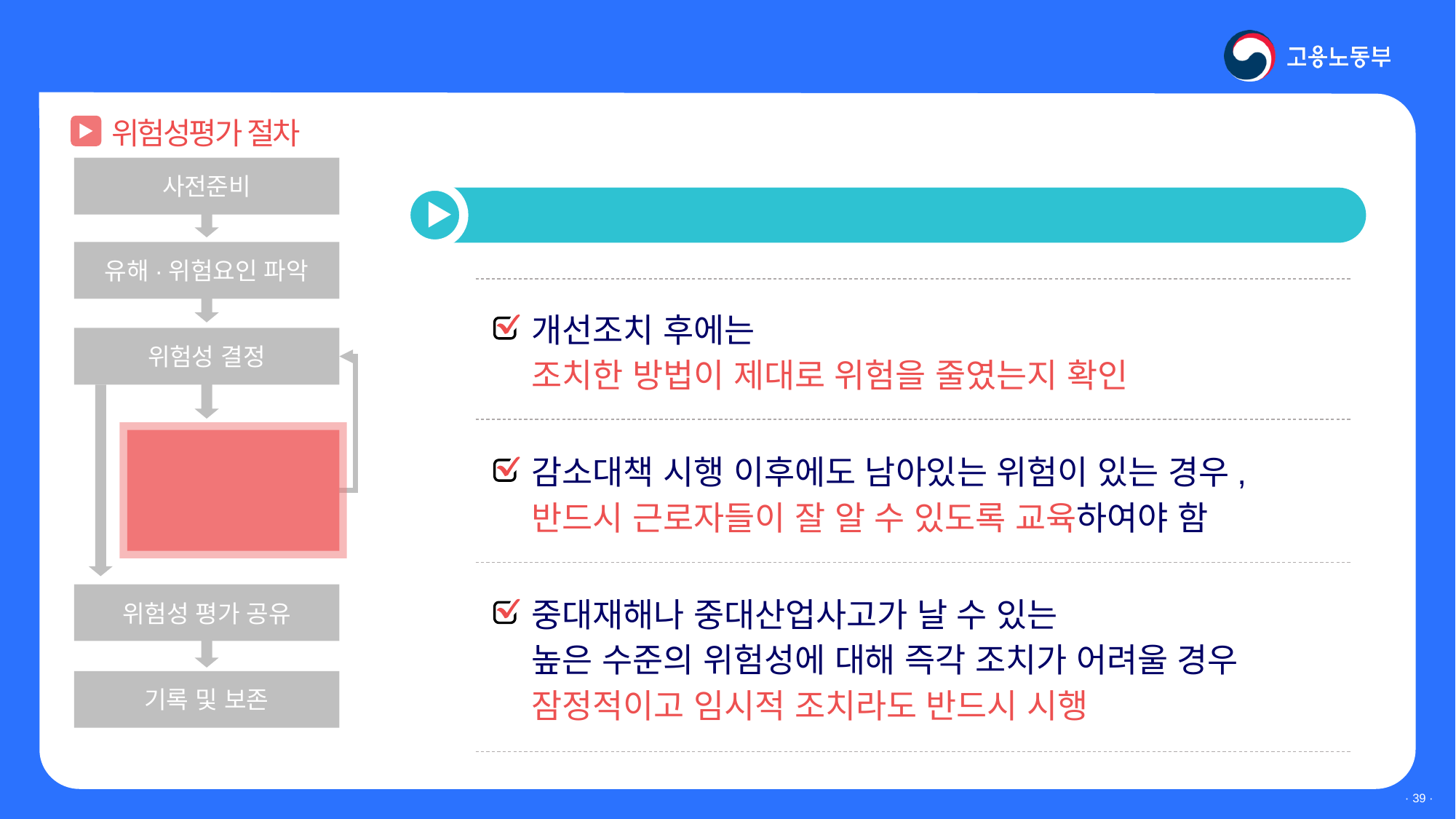

Ⅲ. 위험성평가 실시는 어떻게?
위험성평가 절차

사전준비

유해·위험요인 파악

위험성 결정

위험성 감소대책
수립 및 실행
위험성 평가 공유

기록 및 보존

      위험성이 높은 것부터 즉각적인 개선조치 실시

개선조치 후에는
조치한 방법이 제대로 위험을 줄였는지 확인

감소대책 시행 이후에도 남아있는 위험이 있는 경우,
반드시 근로자들이 잘 알 수 있도록 교육하여야 함

중대재해나 중대산업사고가 날 수 있는
높은 수준의 위험성에 대해 즉각 조치가 어려울 경우
잠정적이고 임시적 조치라도 반드시 시행

· 39 ·